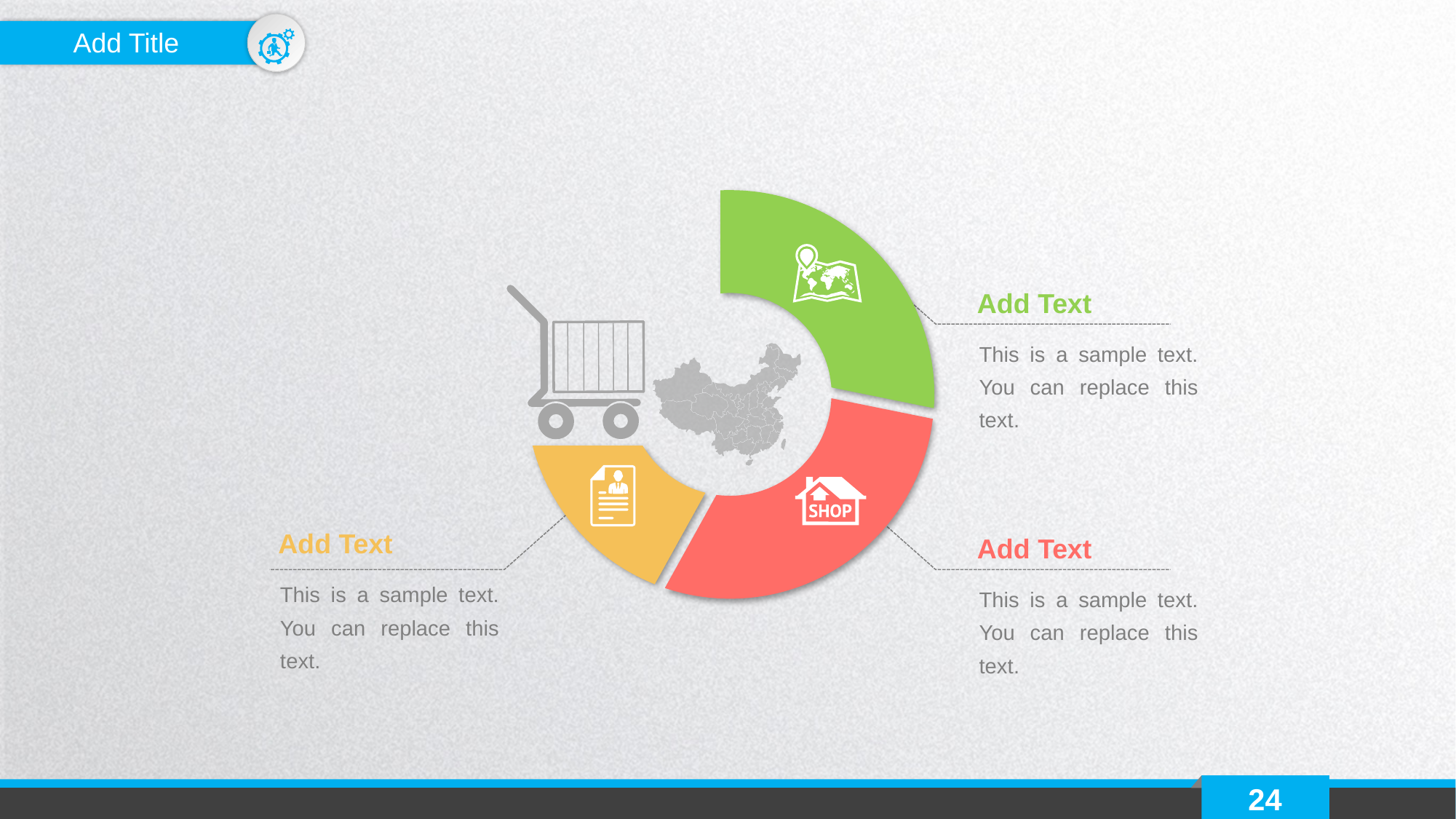

Add Title

Add Text

This is a sample text. You can replace this text.

Add Text
Add Text
This is a sample text. You can replace this text.
This is a sample text. You can replace this text.

24

延时符